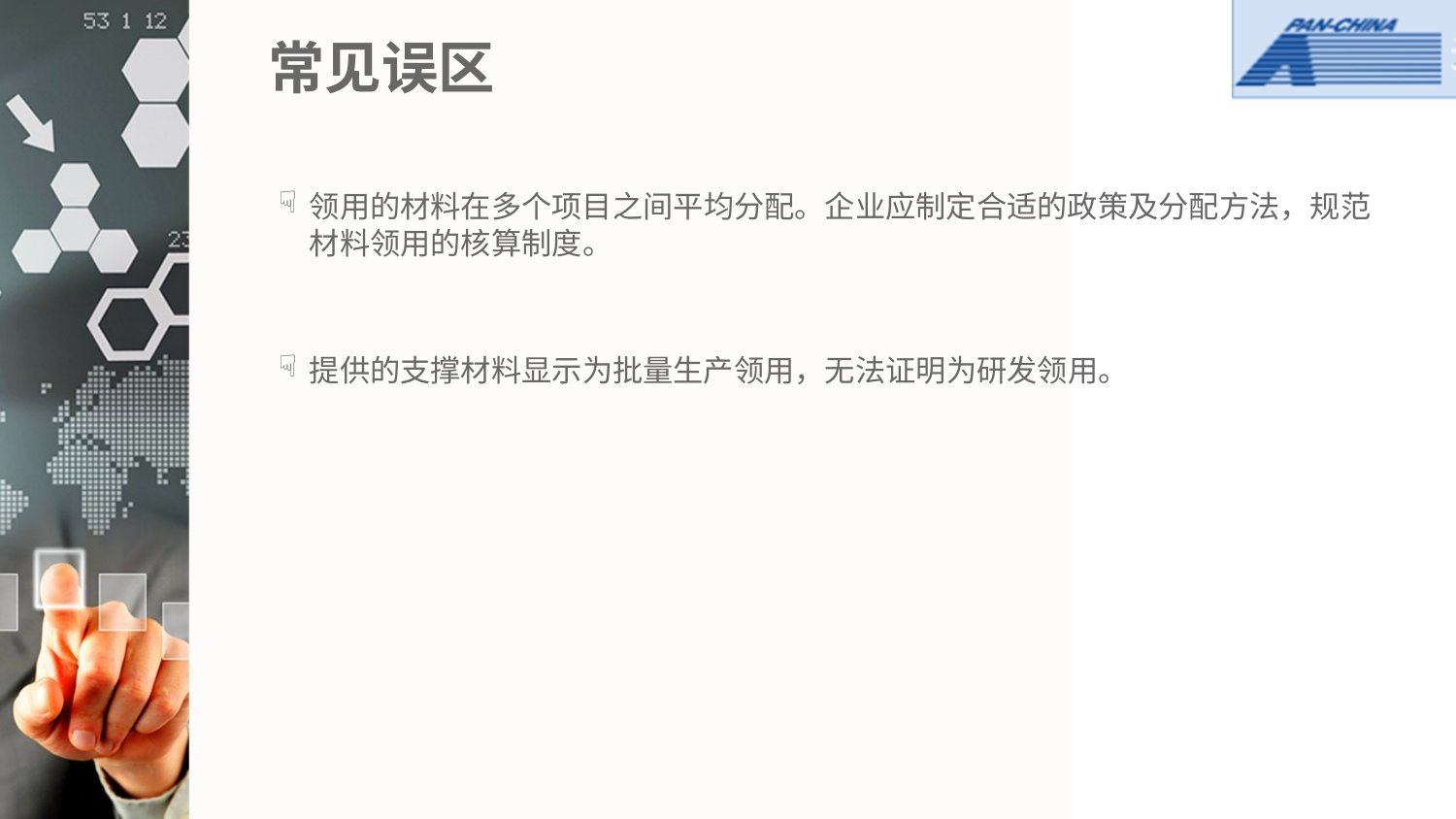

# 常见误区

领用的材料在多个项目之间平均分配。企业应制定合适的政策及分配方法，规范材料领用的核算制度。

提供的支撑材料显示为批量生产领用，无法证明为研发领用。